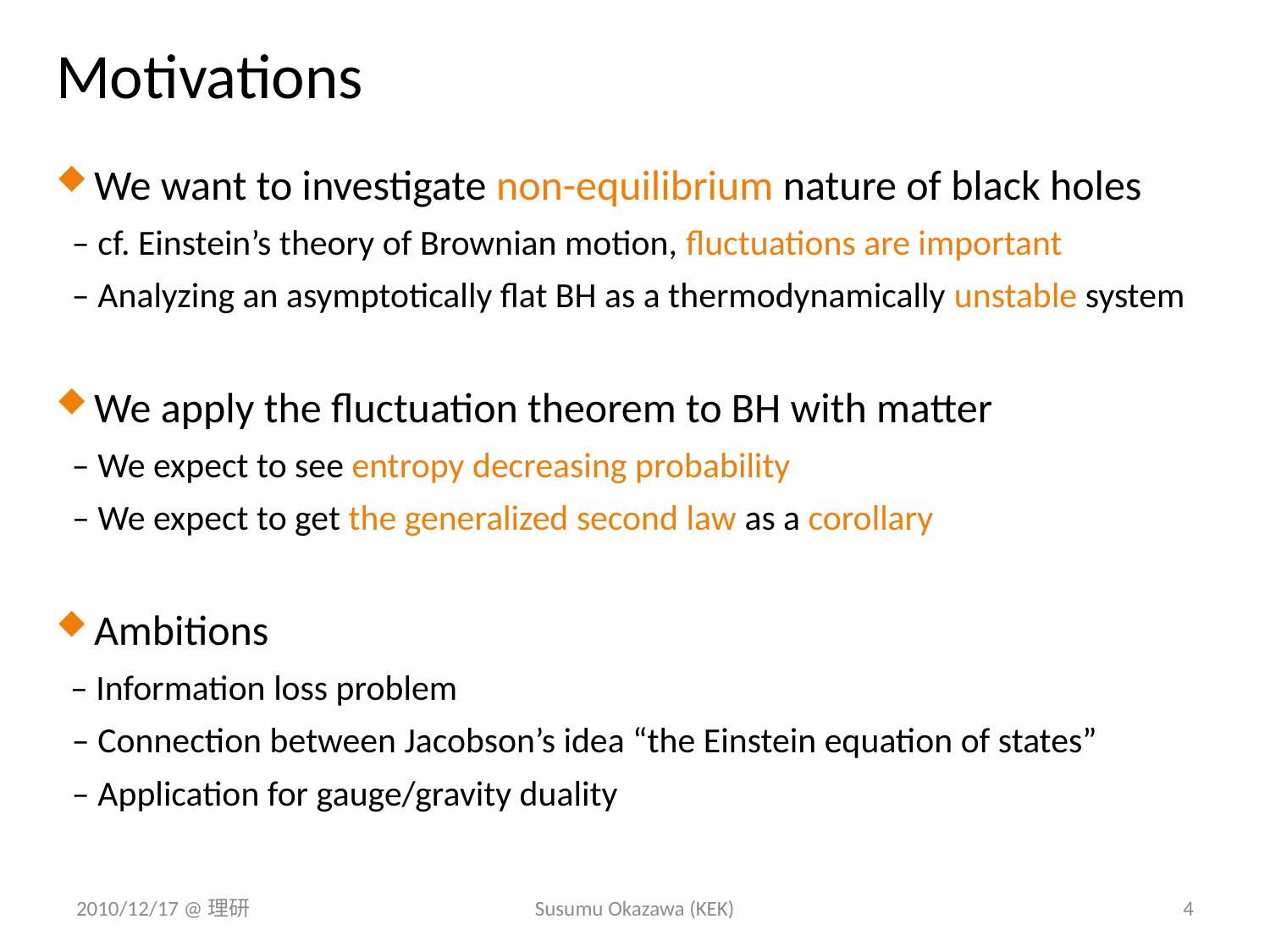

Motivations

We want to investigate non-equilibrium nature of black holes
  – cf. Einstein’s theory of Brownian motion, fluctuations are important
  – Analyzing an asymptotically flat BH as a thermodynamically unstable system

We apply the fluctuation theorem to BH with matter
  – We expect to see entropy decreasing probability
  – We expect to get the generalized second law as a corollary

Ambitions
  – Information loss problem
  – Connection between Jacobson’s idea “the Einstein equation of states”
  – Application for gauge/gravity duality
2010/12/17 @理研
Susumu Okazawa (KEK)
4